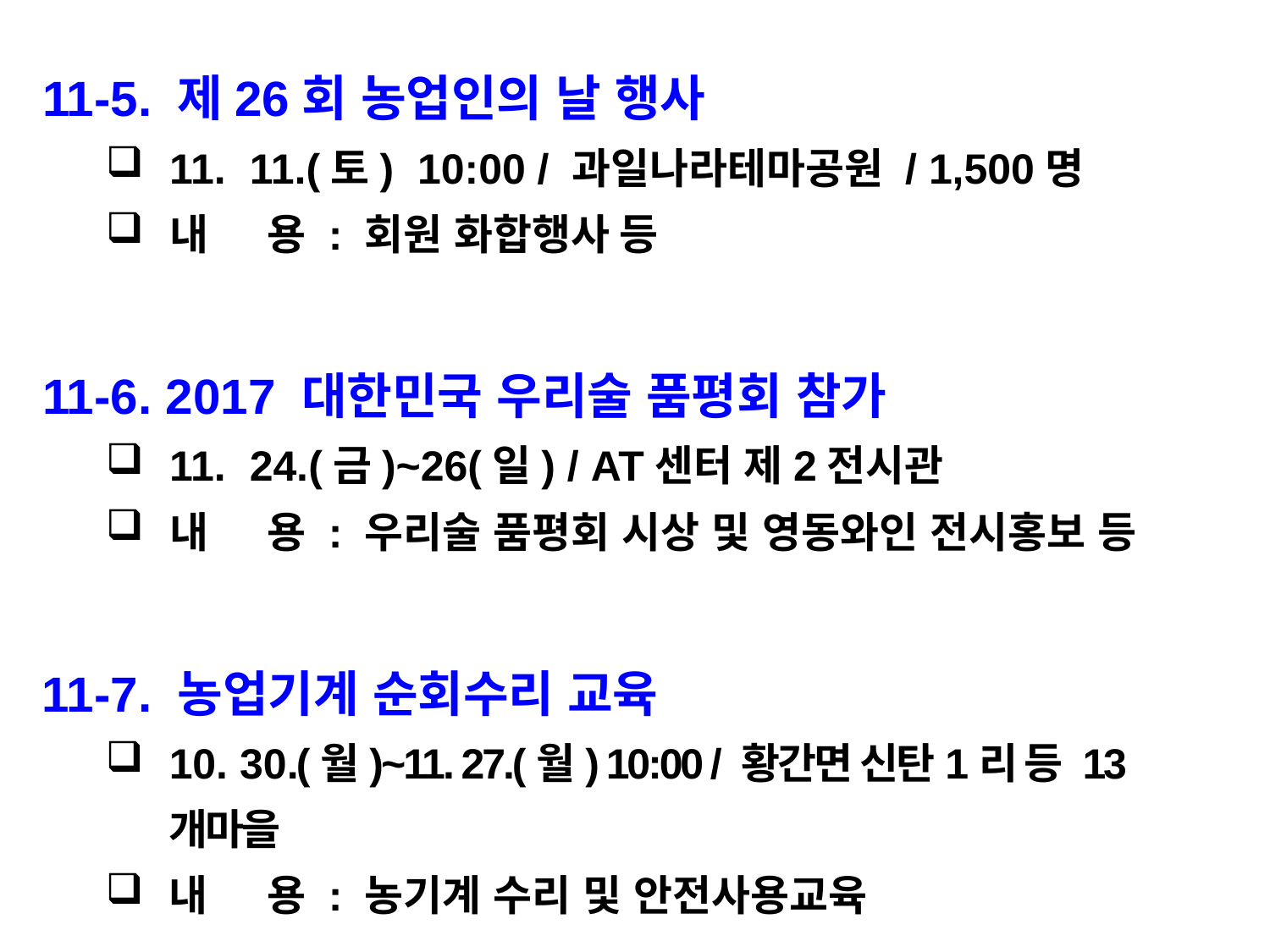

11-5. 제26회 농업인의 날 행사
11.  11.(토)  10:00 / 과일나라테마공원 / 1,500명
내     용 : 회원 화합행사 등
11-6. 2017 대한민국 우리술 품평회 참가
11.  24.(금)~26(일) / AT센터 제2전시관
내     용 : 우리술 품평회 시상 및 영동와인 전시홍보 등
11-7. 농업기계 순회수리 교육
10. 30.(월)~11. 27.(월) 10:00 / 황간면 신탄1리 등 13개마을
내     용 : 농기계 수리 및 안전사용교육